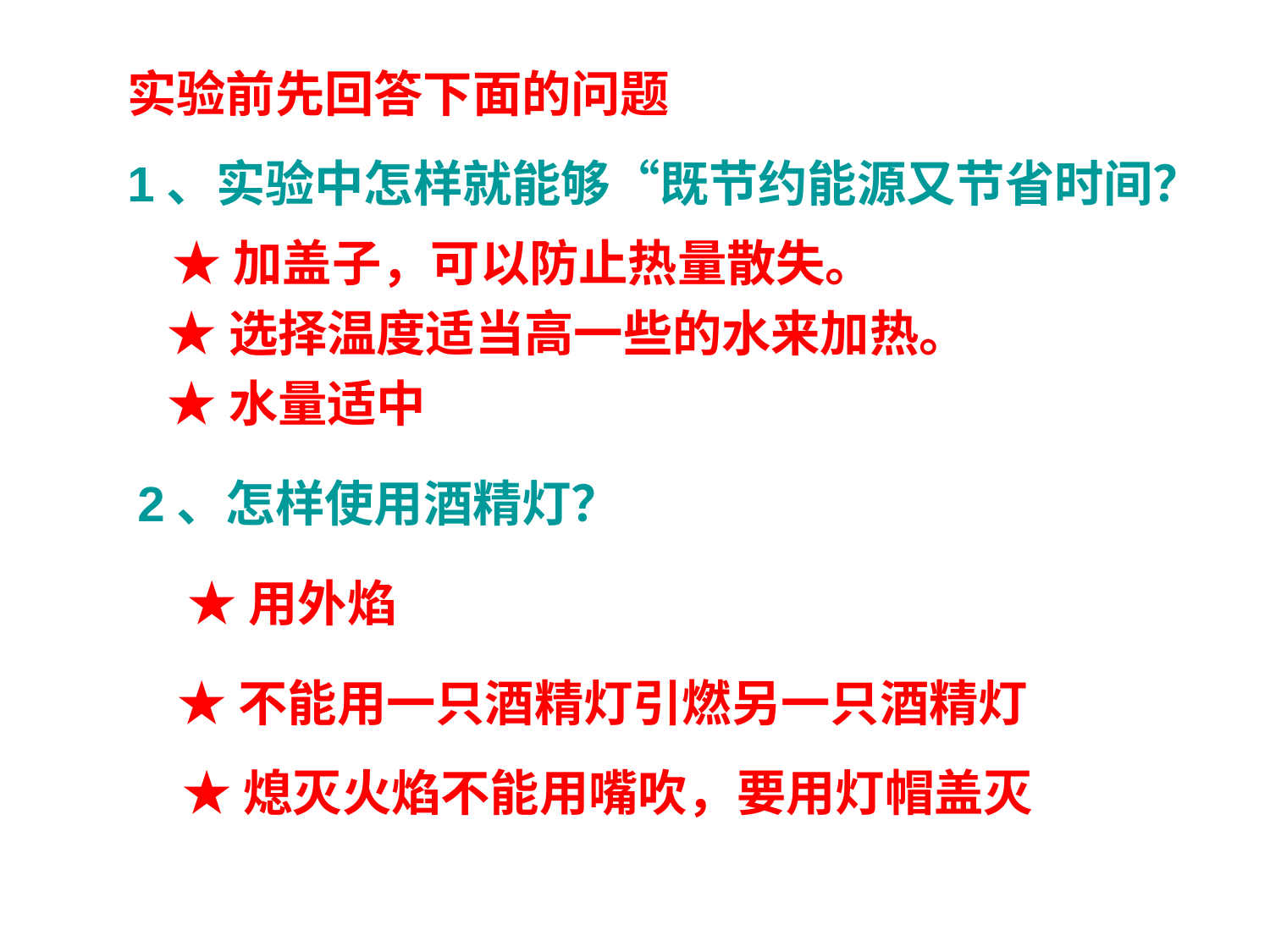

实验前先回答下面的问题
1、实验中怎样就能够“既节约能源又节省时间？
★加盖子，可以防止热量散失。
★选择温度适当高一些的水来加热。
★水量适中
2、怎样使用酒精灯？
★用外焰
★不能用一只酒精灯引燃另一只酒精灯
★熄灭火焰不能用嘴吹，要用灯帽盖灭